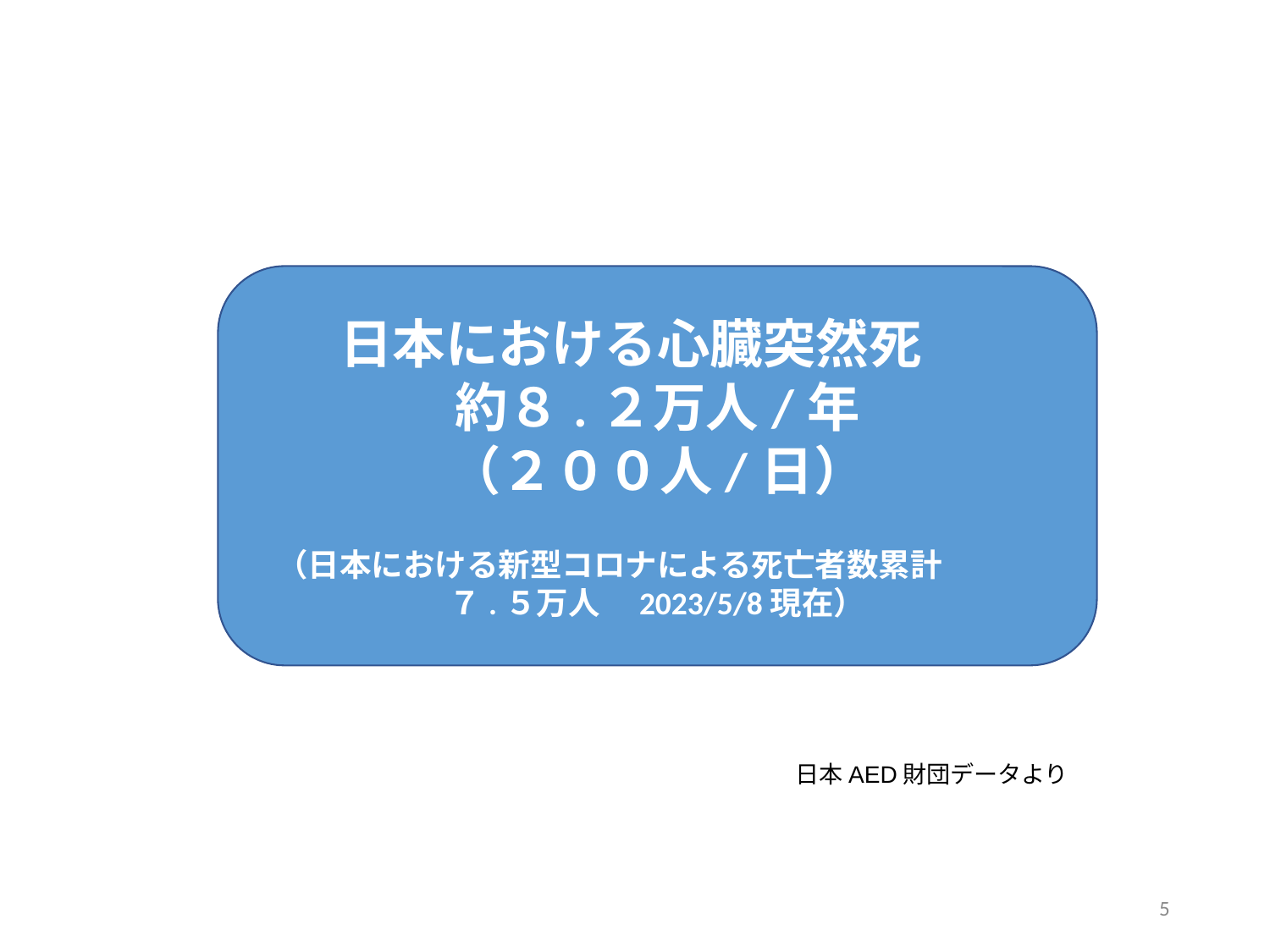

日本における心臓突然死
約８.２万人/年
（２００人/日）

（日本における新型コロナによる死亡者数累計
７.５万人　2023/5/8現在）
日本AED財団データより
5